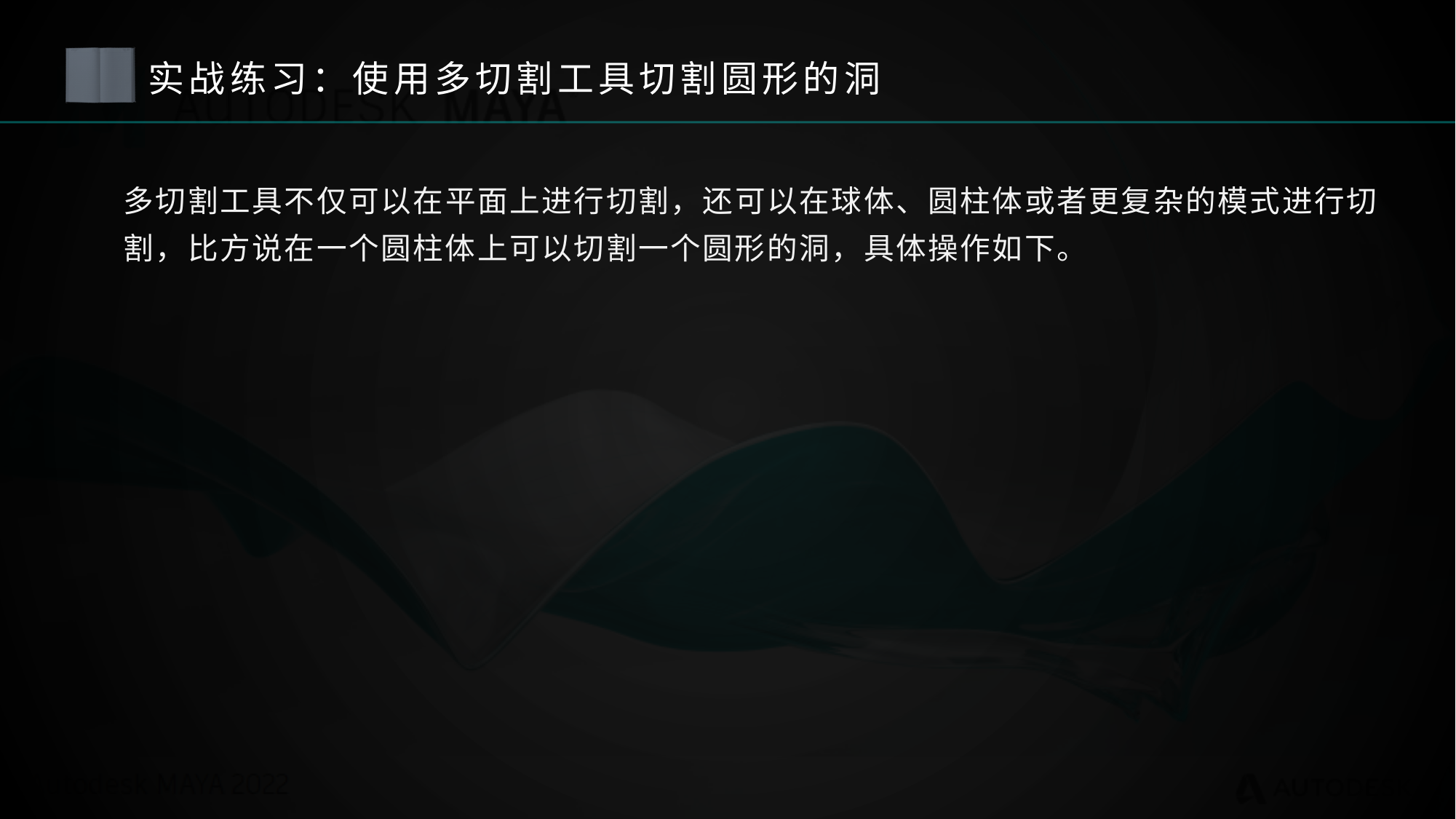

实战练习：使用多切割工具切割圆形的洞
多切割工具不仅可以在平面上进行切割，还可以在球体、圆柱体或者更复杂的模式进行切割，比方说在一个圆柱体上可以切割一个圆形的洞，具体操作如下。